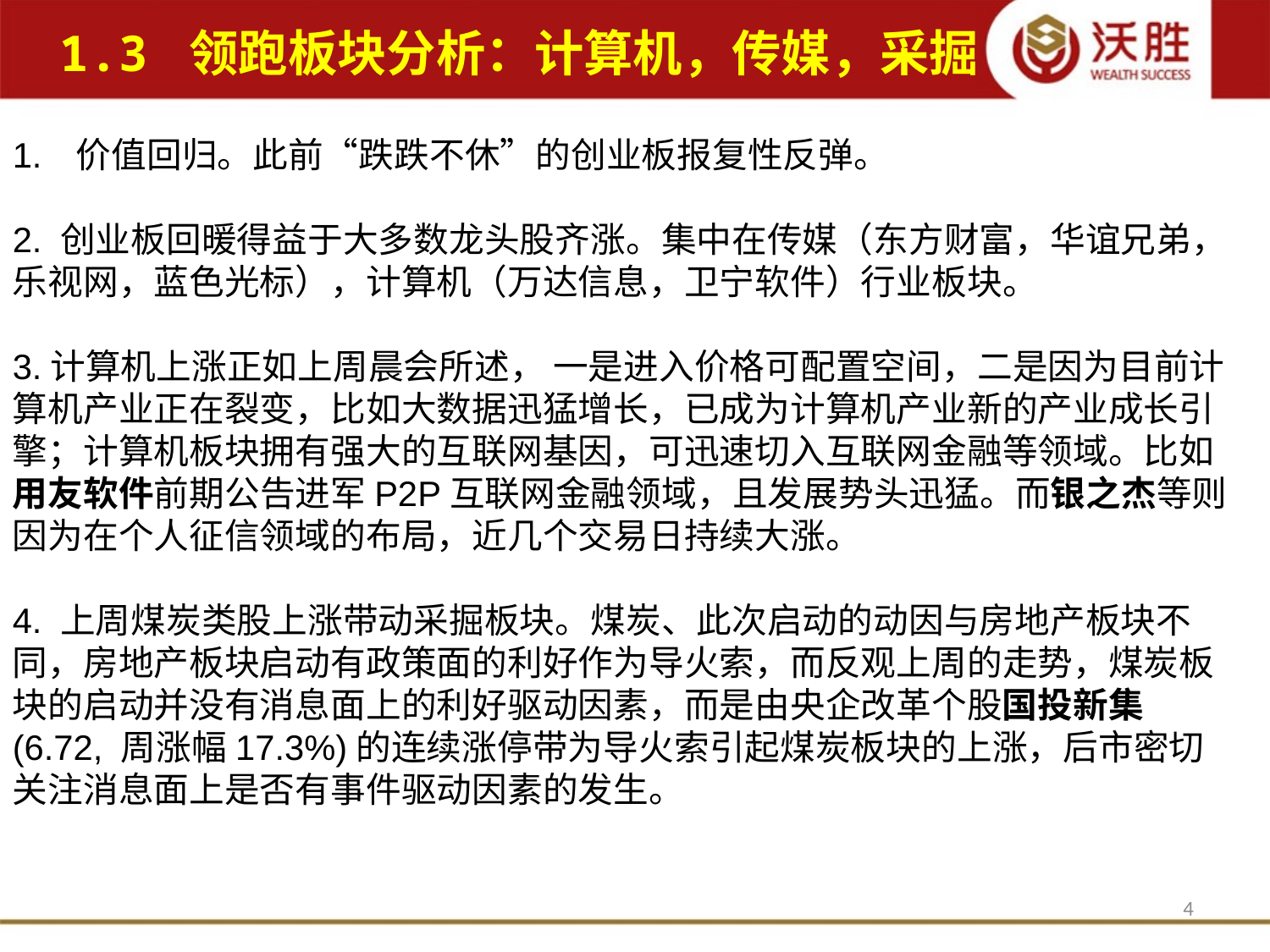

1.3 领跑板块分析：计算机，传媒，采掘
价值回归。此前“跌跌不休”的创业板报复性反弹。

2. 创业板回暖得益于大多数龙头股齐涨。集中在传媒（东方财富，华谊兄弟，乐视网，蓝色光标），计算机（万达信息，卫宁软件）行业板块。

3.计算机上涨正如上周晨会所述， 一是进入价格可配置空间，二是因为目前计算机产业正在裂变，比如大数据迅猛增长，已成为计算机产业新的产业成长引擎；计算机板块拥有强大的互联网基因，可迅速切入互联网金融等领域。比如用友软件前期公告进军P2P互联网金融领域，且发展势头迅猛。而银之杰等则因为在个人征信领域的布局，近几个交易日持续大涨。

4. 上周煤炭类股上涨带动采掘板块。煤炭、此次启动的动因与房地产板块不同，房地产板块启动有政策面的利好作为导火索，而反观上周的走势，煤炭板块的启动并没有消息面上的利好驱动因素，而是由央企改革个股国投新集 (6.72, 周涨幅17.3%)的连续涨停带为导火索引起煤炭板块的上涨，后市密切关注消息面上是否有事件驱动因素的发生。

4